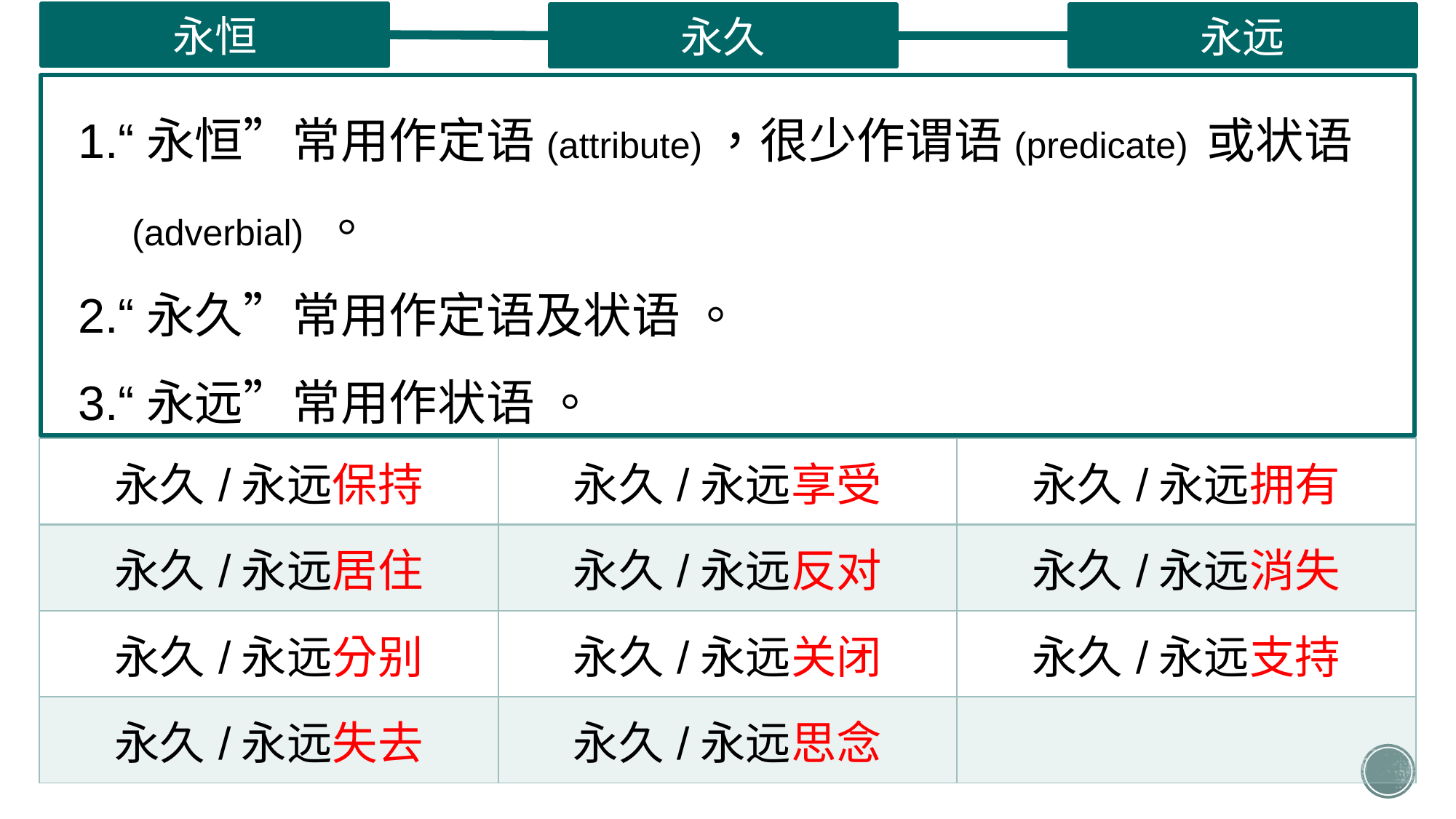

永恒
永久
永远
  1.“永恒”常用作定语(attribute)，很少作谓语(predicate) 或状语
      (adverbial) 。
  2.“永久”常用作定语及状语 。
  3.“永远”常用作状语 。
| 永久/永远保持 | 永久/永远享受 | 永久/永远拥有 |
| --- | --- | --- |
| 永久/永远居住 | 永久/永远反对 | 永久/永远消失 |
| 永久/永远分别 | 永久/永远关闭 | 永久/永远支持 |
| 永久/永远失去 | 永久/永远思念 |  |